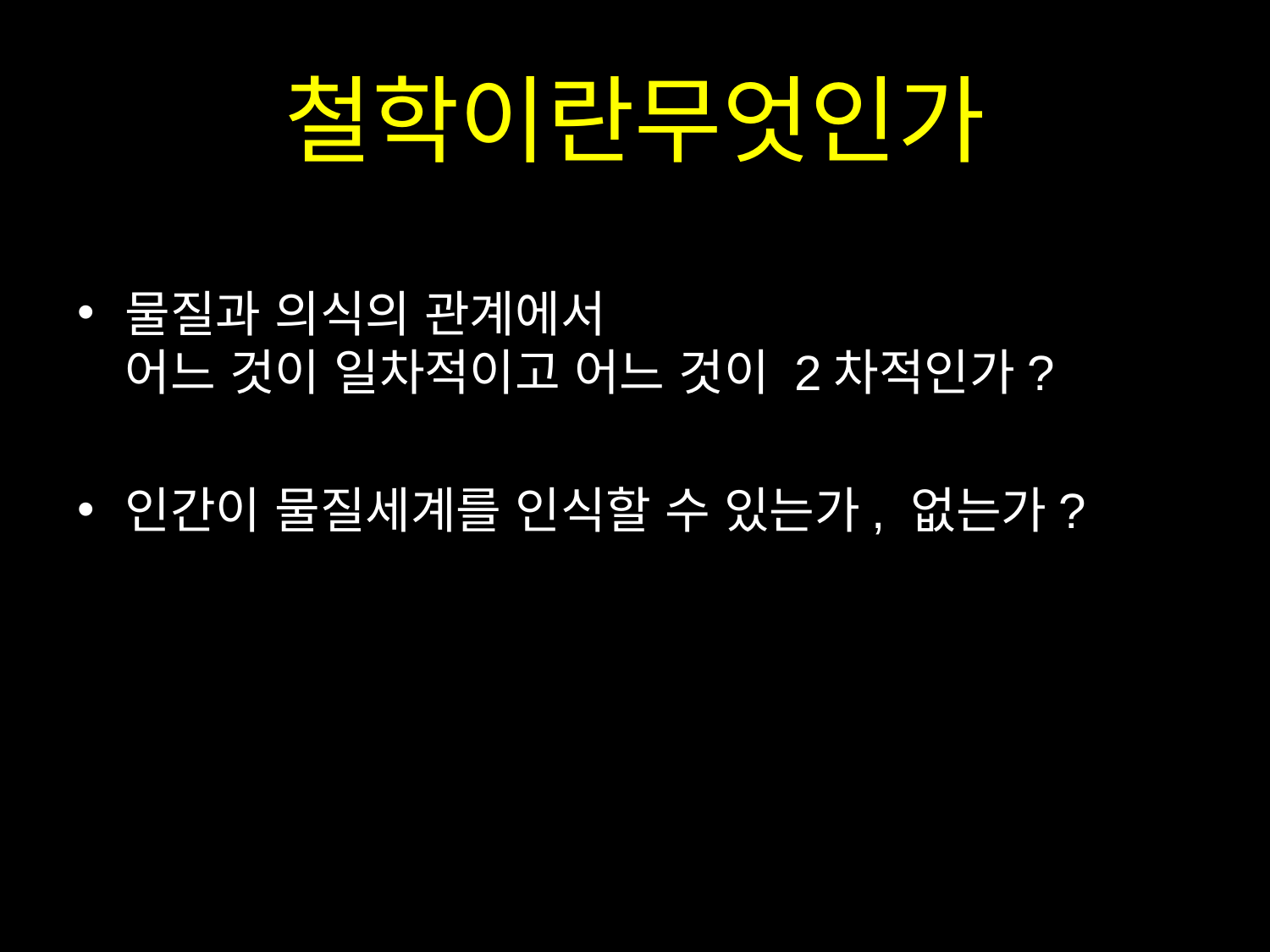

# 철학이란무엇인가
물질과 의식의 관계에서
어느 것이 일차적이고 어느 것이 2차적인가?

인간이 물질세계를 인식할 수 있는가, 없는가?